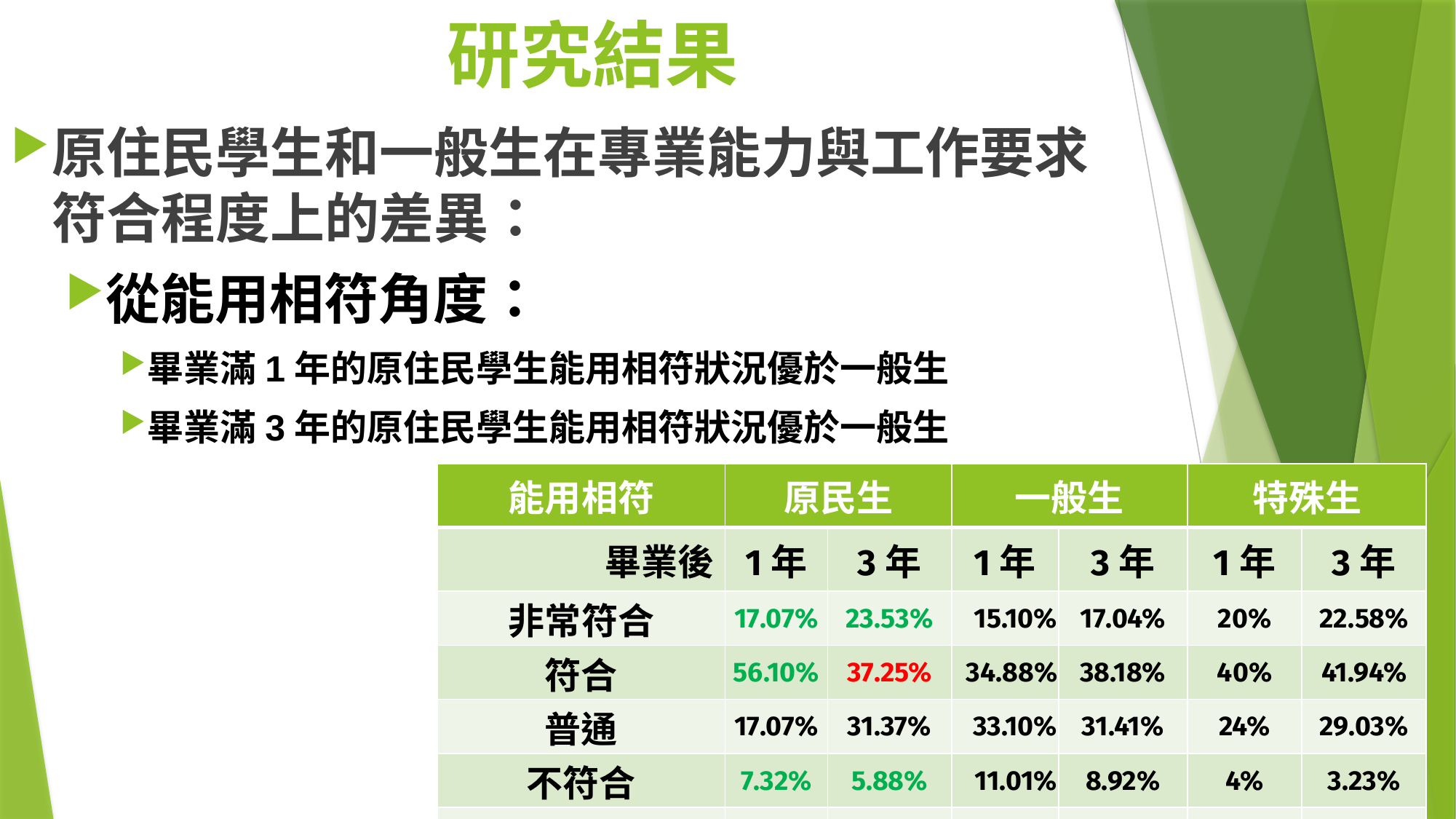

# 研究結果
原住民學生和一般生在專業能力與工作要求符合程度上的差異：
從能用相符角度：
畢業滿1年的原住民學生能用相符狀況優於一般生
畢業滿3年的原住民學生能用相符狀況優於一般生

| 能用相符 | 原民生 |  | 一般生 |  | 特殊生 |  |
| --- | --- | --- | --- | --- | --- | --- |
| 畢業後 | 1年 | 3年 | 1年 | 3年 | 1年 | 3年 |
| 非常符合 | 17.07% | 23.53% | 15.10% | 17.04% | 20% | 22.58% |
| 符合 | 56.10% | 37.25% | 34.88% | 38.18% | 40% | 41.94% |
| 普通 | 17.07% | 31.37% | 33.10% | 31.41% | 24% | 29.03% |
| 不符合 | 7.32% | 5.88% | 11.01% | 8.92% | 4% | 3.23% |
| 非常不符合 | 2.44% | 1.96% | 5.92% | 4.44% | 12% | 3.23% |